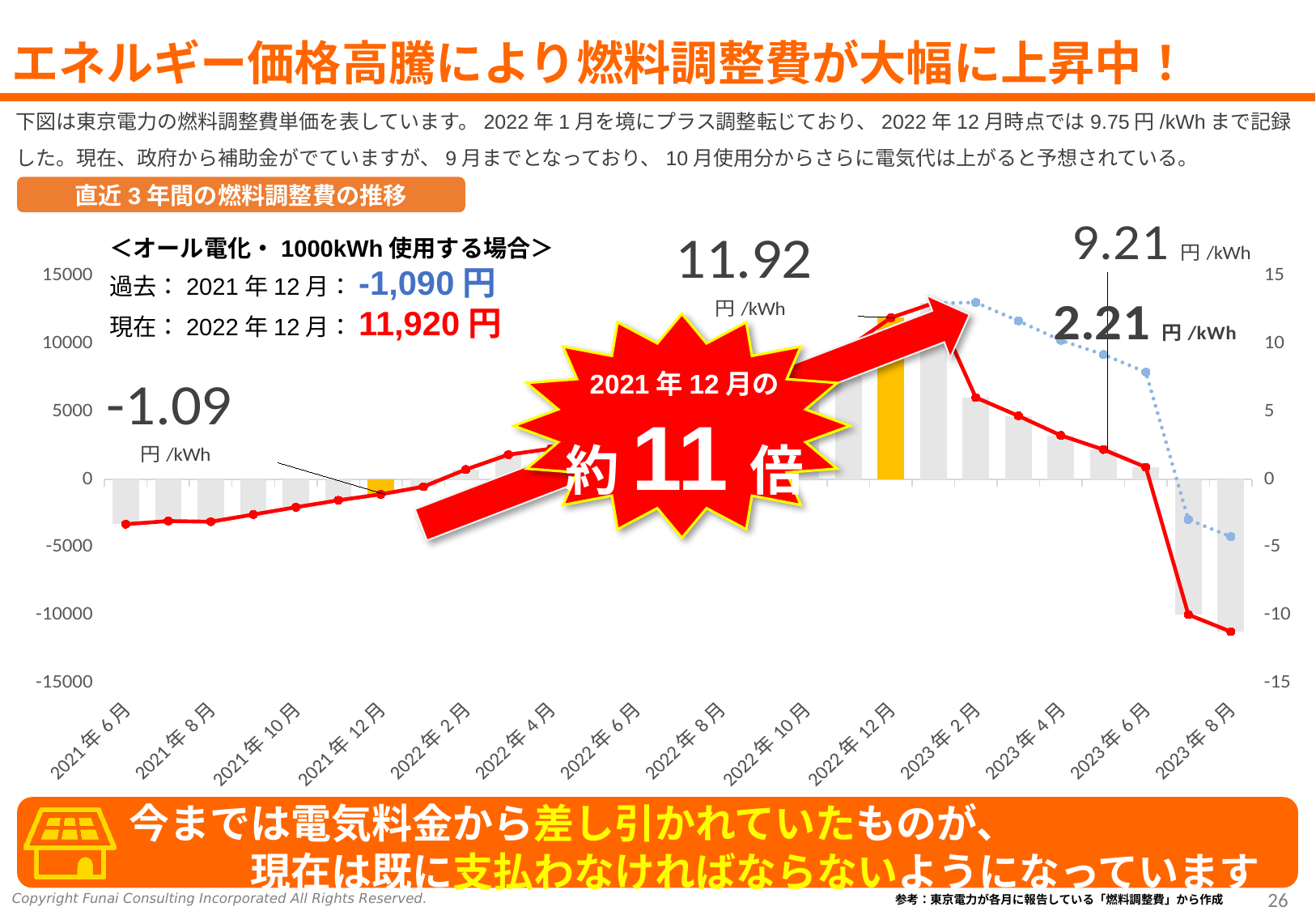

# エネルギー価格高騰により燃料調整費が大幅に上昇中！
下図は東京電力の燃料調整費単価を表しています。2022年1月を境にプラス調整転じており、2022年12月時点では9.75円/kWhまで記録した。現在、政府から補助金がでていますが、9月までとなっており、10月使用分からさらに電気代は上がると予想されている。
直近3年間の燃料調整費の推移

### Chart

| Category | 電気代（1000kWh） | 燃料調整費単価 | 補助金あり |
|---|---|---|---|
| 44348 | -3290.0 | -3.29 | -3.29 |
| 44378 | -3060.0 | -3.06 | -3.06 |
| 44409 | -3110.0 | -3.11 | -3.11 |
| 44440 | -2580.0 | -2.58 | -2.58 |
| 44470 | -2040.0 | -2.04 | -2.04 |
| 44501 | -1530.0 | -1.53 | -1.53 |
| 44531 | -1090.0 | -1.09 | -1.09 |
| 44562 | -530.0 | -0.53 | -0.53 |
| 44593 | 740.0 | 0.74 | 0.74 |
| 44621 | 1830.0 | 1.83 | 1.83 |
| 44652 | 2270.0 | 2.27 | 2.27 |
| 44682 | 2740.0 | 2.74 | 2.74 |
| 44713 | 2970.0 | 2.97 | 2.97 |
| 44743 | 4150.0 | 4.15 | 4.15 |
| 44774 | 5100.0 | 5.1 | 5.1 |
| 44805 | 6500.0 | 6.5 | 6.5 |
| 44835 | 8070.0 | 8.07 | 8.07 |
| 44866 | 9720.0 | 9.72 | 9.72 |
| 44896 | 11920.0 | 11.92 | 11.92 |
| 44927 | 12990.0 | 12.99 | 12.99 |
| 44958 | 6040.0 | 13.04 | 6.04 |
| 44986 | 4690.0 | 11.69 | 4.69 |
| 45017 | 3250.0 | 10.25 | 3.25 |
| 45047 | 2210.0 | 9.21 | 2.21 |
＜オール電化・1000kWh使用する場合＞
過去：2021年12月：-1,090円
現在：2022年12月：11,920円

2021年12月の
約11倍

今までは電気料金から差し引かれていたものが、
　　　現在は既に支払わなければならないようになっています
参考：東京電力が各月に報告している「燃料調整費」から作成